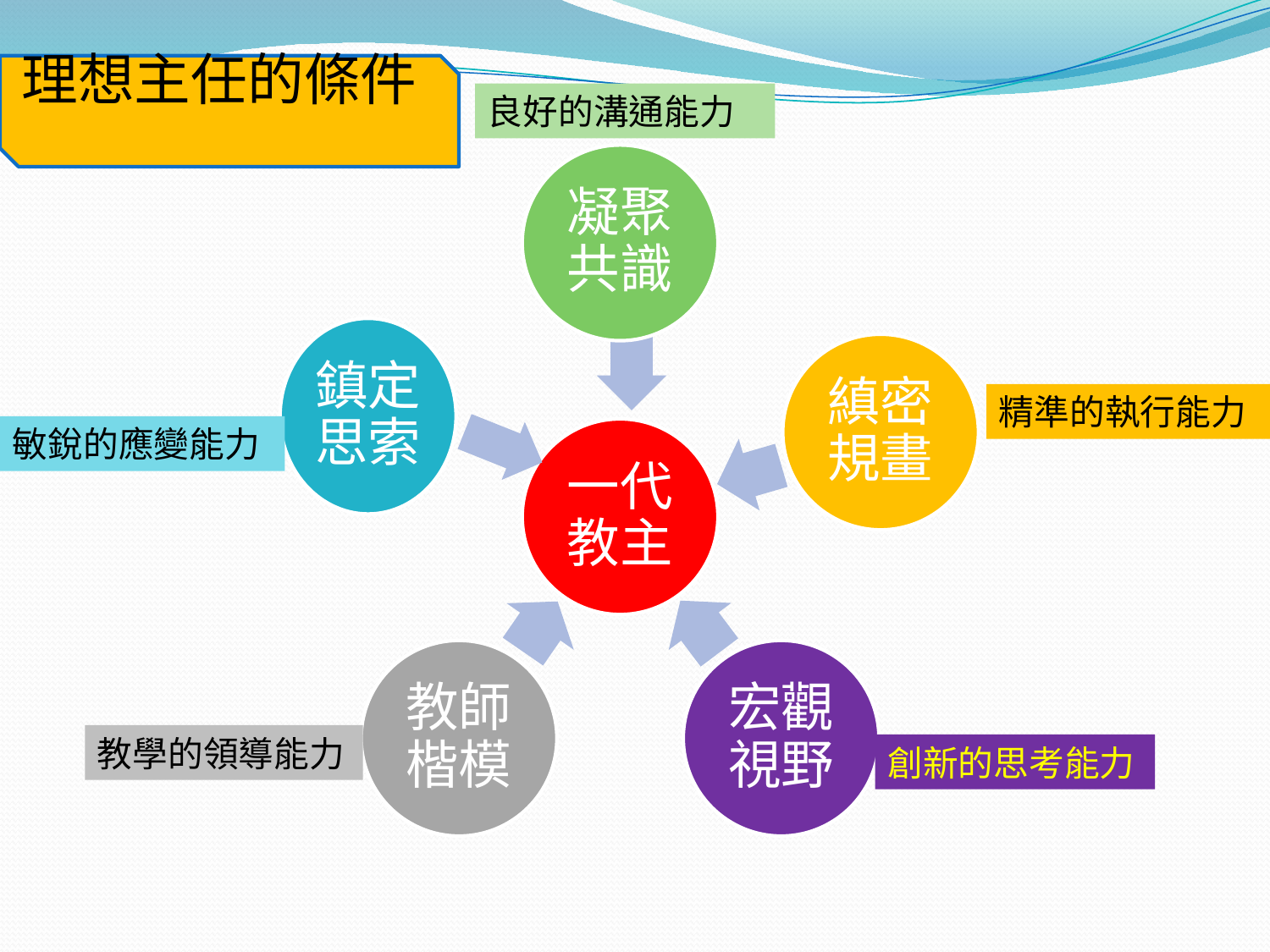

理想主任的條件

良好的溝通能力
一代教主

凝聚共識

縝密規畫

宏觀視野

教師楷模

鎮定思索
精準的執行能力
敏銳的應變能力
教學的領導能力
創新的思考能力